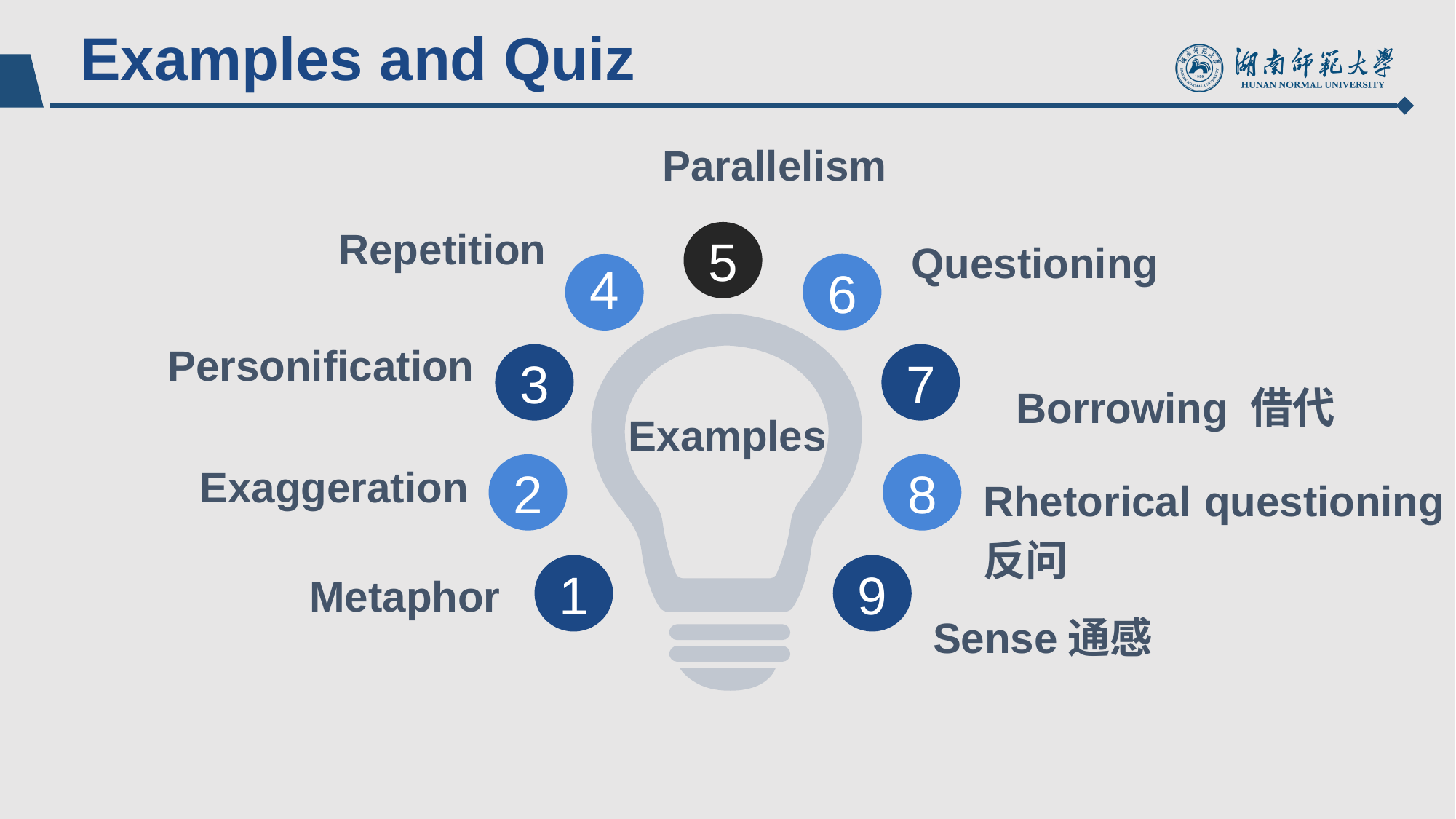

Examples and Quiz
Parallelism
5
 Repetition
Questioning

6
4

 Personification
3
7
Borrowing 借代
Examples
2
8
 Exaggeration
Rhetorical  questioning
反问
1
9
Metaphor
Sense通感